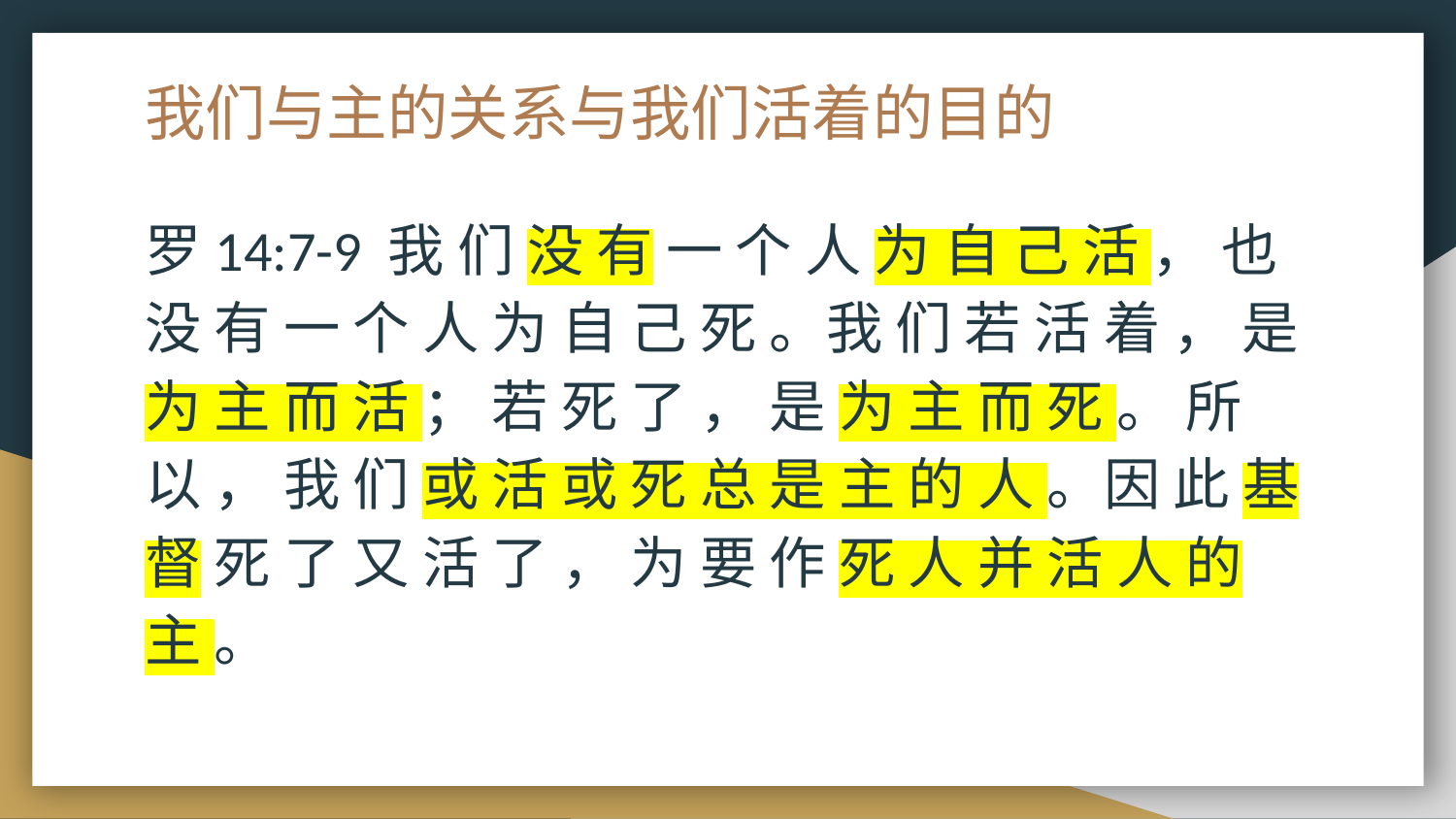

# 我们与主的关系与我们活着的目的
罗14:7-9 我 们 没 有 一 个 人 为 自 己 活 ， 也 没 有 一 个 人 为 自 己 死 。我 们 若 活 着 ， 是 为 主 而 活 ； 若 死 了 ， 是 为 主 而 死 。 所 以 ， 我 们 或 活 或 死 总 是 主 的 人 。因 此 基 督 死 了 又 活 了 ， 为 要 作 死 人 并 活 人 的 主 。